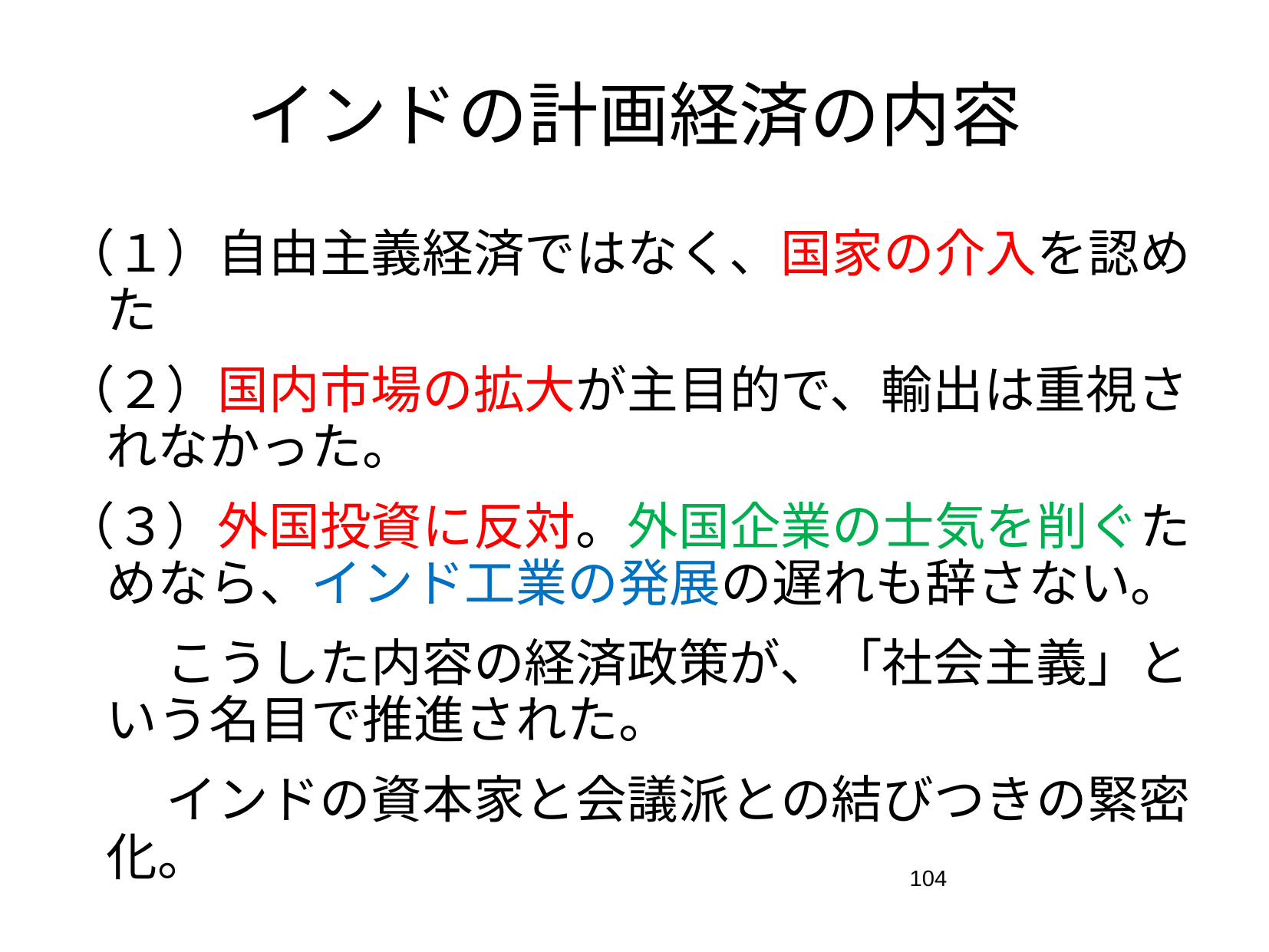

# インドの計画経済の内容
（１）自由主義経済ではなく、国家の介入を認めた
（２）国内市場の拡大が主目的で、輸出は重視されなかった。
（３）外国投資に反対。外国企業の士気を削ぐためなら、インド工業の発展の遅れも辞さない。
　　こうした内容の経済政策が、「社会主義」という名目で推進された。
　　インドの資本家と会議派との結びつきの緊密化。
104